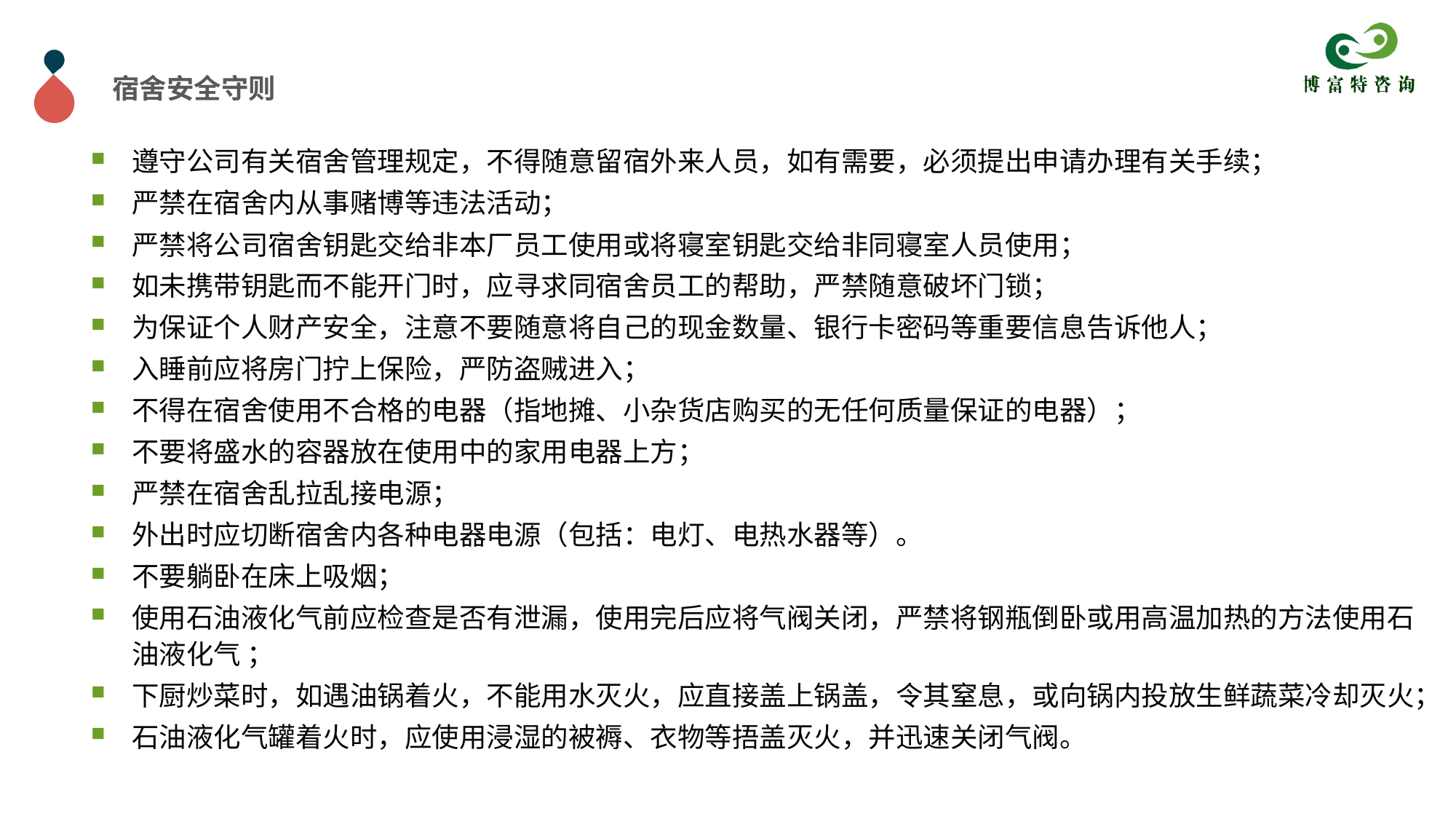

宿舍安全守则
遵守公司有关宿舍管理规定，不得随意留宿外来人员，如有需要，必须提出申请办理有关手续；
严禁在宿舍内从事赌博等违法活动；
严禁将公司宿舍钥匙交给非本厂员工使用或将寝室钥匙交给非同寝室人员使用；
如未携带钥匙而不能开门时，应寻求同宿舍员工的帮助，严禁随意破坏门锁；
为保证个人财产安全，注意不要随意将自己的现金数量、银行卡密码等重要信息告诉他人；
入睡前应将房门拧上保险，严防盗贼进入；
不得在宿舍使用不合格的电器（指地摊、小杂货店购买的无任何质量保证的电器）；
不要将盛水的容器放在使用中的家用电器上方；
严禁在宿舍乱拉乱接电源；
外出时应切断宿舍内各种电器电源（包括：电灯、电热水器等）。
不要躺卧在床上吸烟；
使用石油液化气前应检查是否有泄漏，使用完后应将气阀关闭，严禁将钢瓶倒卧或用高温加热的方法使用石油液化气 ；
下厨炒菜时，如遇油锅着火，不能用水灭火，应直接盖上锅盖，令其窒息，或向锅内投放生鲜蔬菜冷却灭火；
石油液化气罐着火时，应使用浸湿的被褥、衣物等捂盖灭火，并迅速关闭气阀。